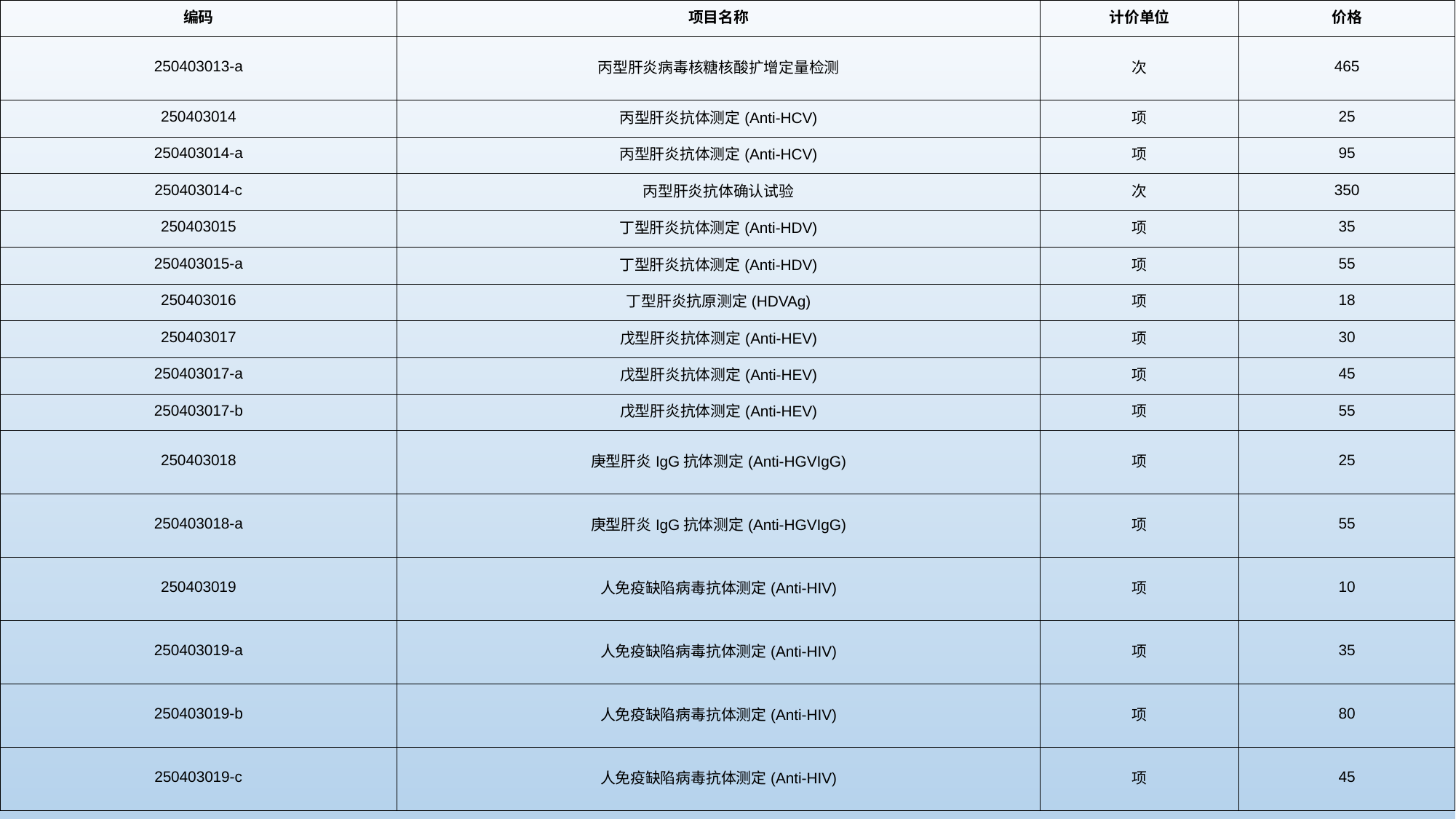

| 编码 | 项目名称 | 计价单位 | 价格 |
| --- | --- | --- | --- |
| 250403013-a | 丙型肝炎病毒核糖核酸扩增定量检测 | 次 | 465 |
| 250403014 | 丙型肝炎抗体测定(Anti-HCV) | 项 | 25 |
| 250403014-a | 丙型肝炎抗体测定(Anti-HCV) | 项 | 95 |
| 250403014-c | 丙型肝炎抗体确认试验 | 次 | 350 |
| 250403015 | 丁型肝炎抗体测定(Anti-HDV) | 项 | 35 |
| 250403015-a | 丁型肝炎抗体测定(Anti-HDV) | 项 | 55 |
| 250403016 | 丁型肝炎抗原测定(HDVAg) | 项 | 18 |
| 250403017 | 戊型肝炎抗体测定(Anti-HEV) | 项 | 30 |
| 250403017-a | 戊型肝炎抗体测定(Anti-HEV) | 项 | 45 |
| 250403017-b | 戊型肝炎抗体测定(Anti-HEV) | 项 | 55 |
| 250403018 | 庚型肝炎IgG抗体测定(Anti-HGVIgG) | 项 | 25 |
| 250403018-a | 庚型肝炎IgG抗体测定(Anti-HGVIgG) | 项 | 55 |
| 250403019 | 人免疫缺陷病毒抗体测定(Anti-HIV) | 项 | 10 |
| 250403019-a | 人免疫缺陷病毒抗体测定(Anti-HIV) | 项 | 35 |
| 250403019-b | 人免疫缺陷病毒抗体测定(Anti-HIV) | 项 | 80 |
| 250403019-c | 人免疫缺陷病毒抗体测定(Anti-HIV) | 项 | 45 |